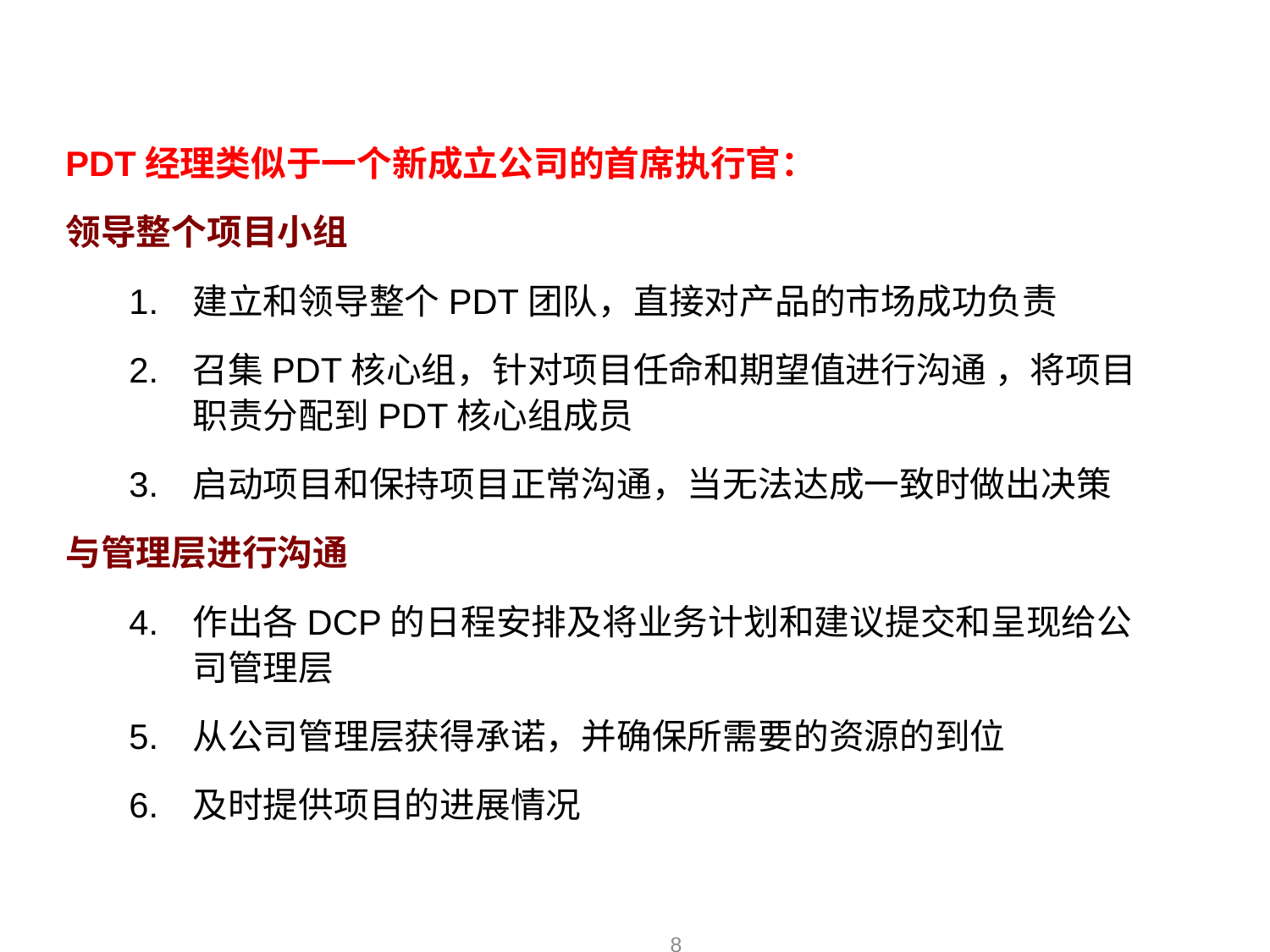

PDT经理角色解读
PDT经理类似于一个新成立公司的首席执行官：
领导整个项目小组
建立和领导整个PDT团队，直接对产品的市场成功负责
召集PDT核心组，针对项目任命和期望值进行沟通 ，将项目职责分配到PDT核心组成员
启动项目和保持项目正常沟通，当无法达成一致时做出决策
与管理层进行沟通
作出各DCP的日程安排及将业务计划和建议提交和呈现给公司管理层
从公司管理层获得承诺，并确保所需要的资源的到位
及时提供项目的进展情况
8